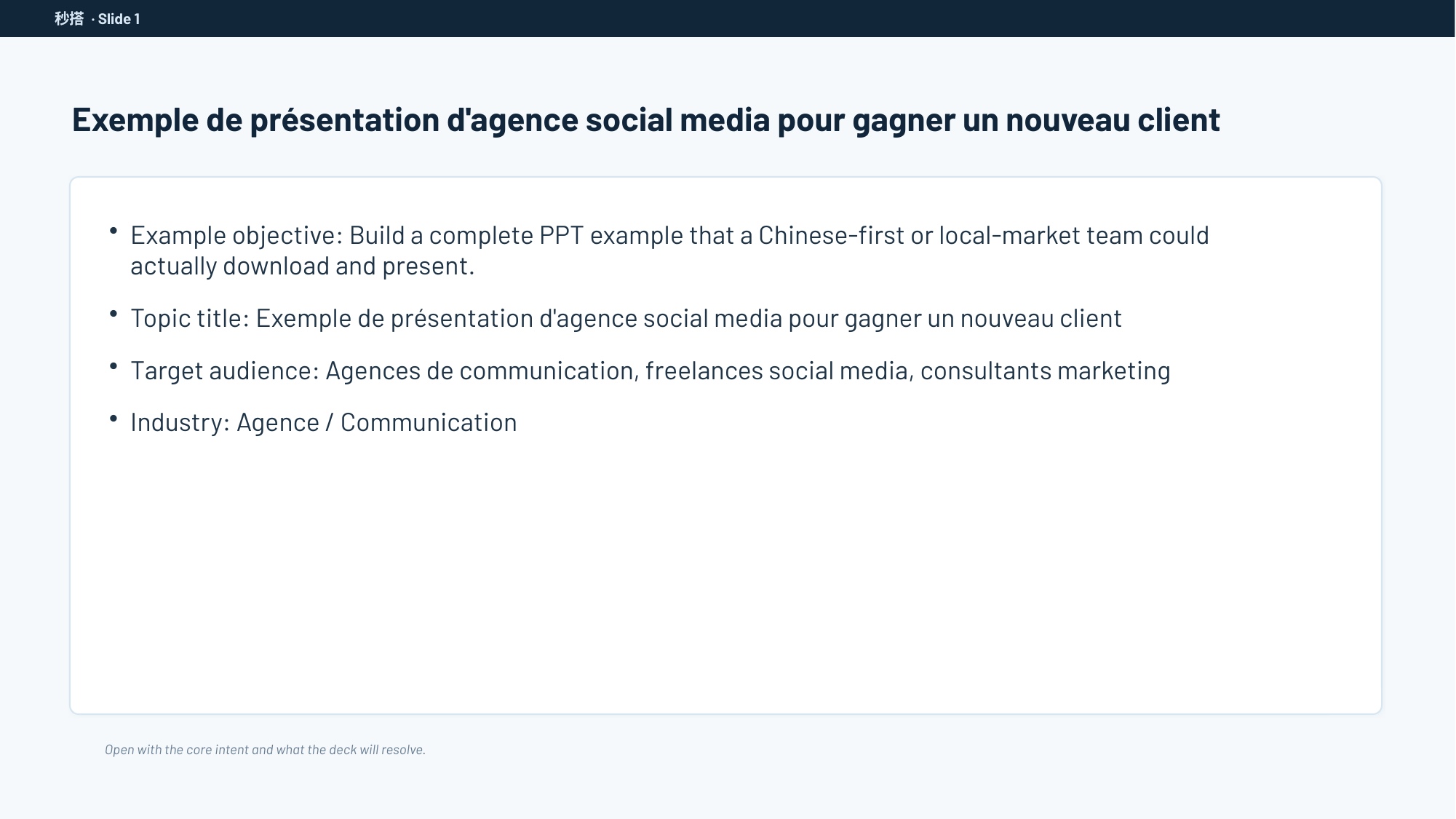

秒搭 · Slide 1
Exemple de présentation d'agence social media pour gagner un nouveau client

Example objective: Build a complete PPT example that a Chinese-first or local-market team could actually download and present.
Topic title: Exemple de présentation d'agence social media pour gagner un nouveau client
Target audience: Agences de communication, freelances social media, consultants marketing
Industry: Agence / Communication
Open with the core intent and what the deck will resolve.